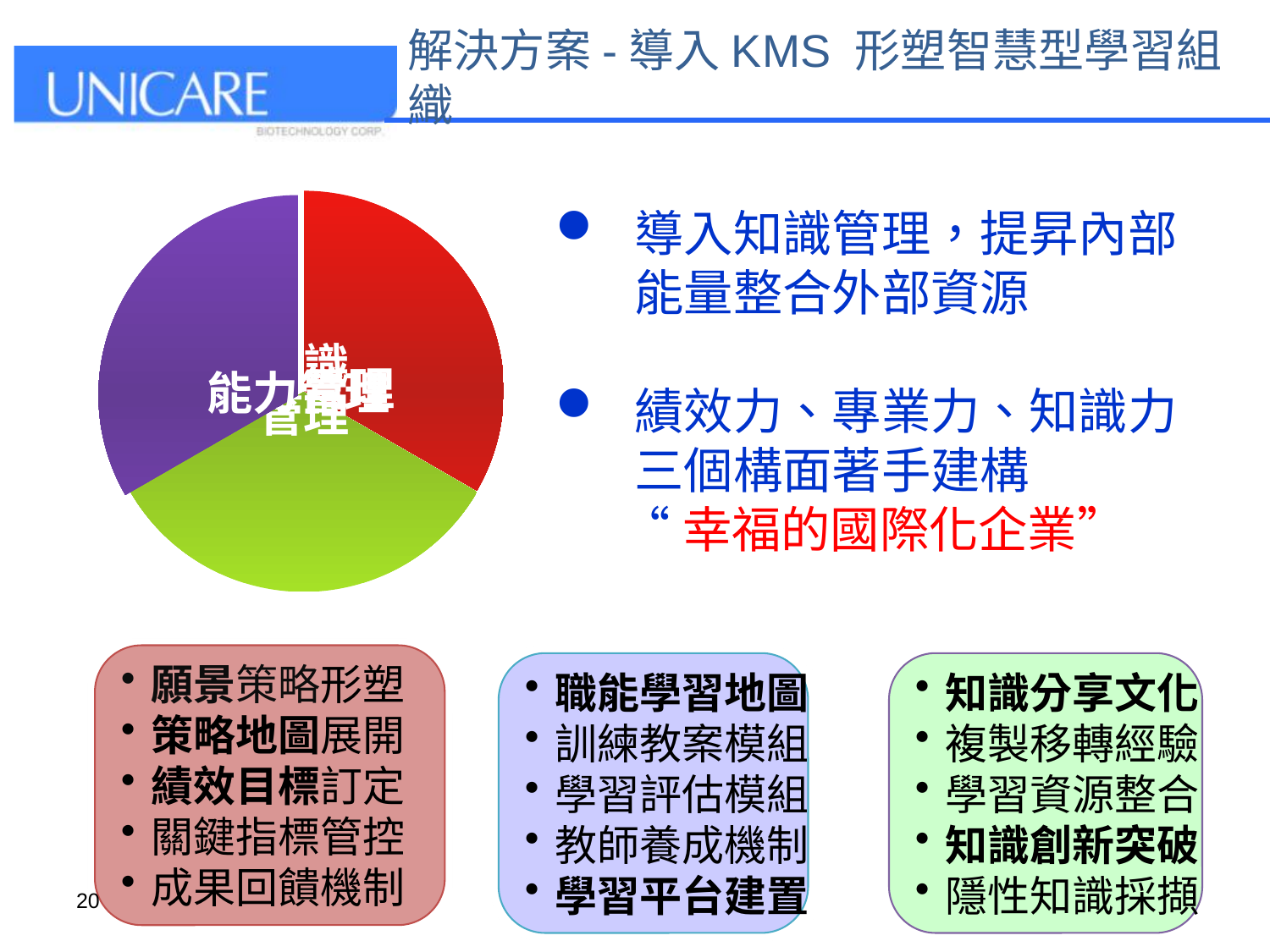

# 解決方案-導入KMS 形塑智慧型學習組織
績效管理
知識
管理
能力管理
導入知識管理，提昇內部能量整合外部資源

績效力、專業力、知識力三個構面著手建構
      “幸福的國際化企業”
願景策略形塑
策略地圖展開
績效目標訂定
關鍵指標管控
成果回饋機制
知識分享文化
複製移轉經驗
學習資源整合
知識創新突破
隱性知識採擷
職能學習地圖
訓練教案模組
學習評估模組
教師養成機制
學習平台建置
20
20